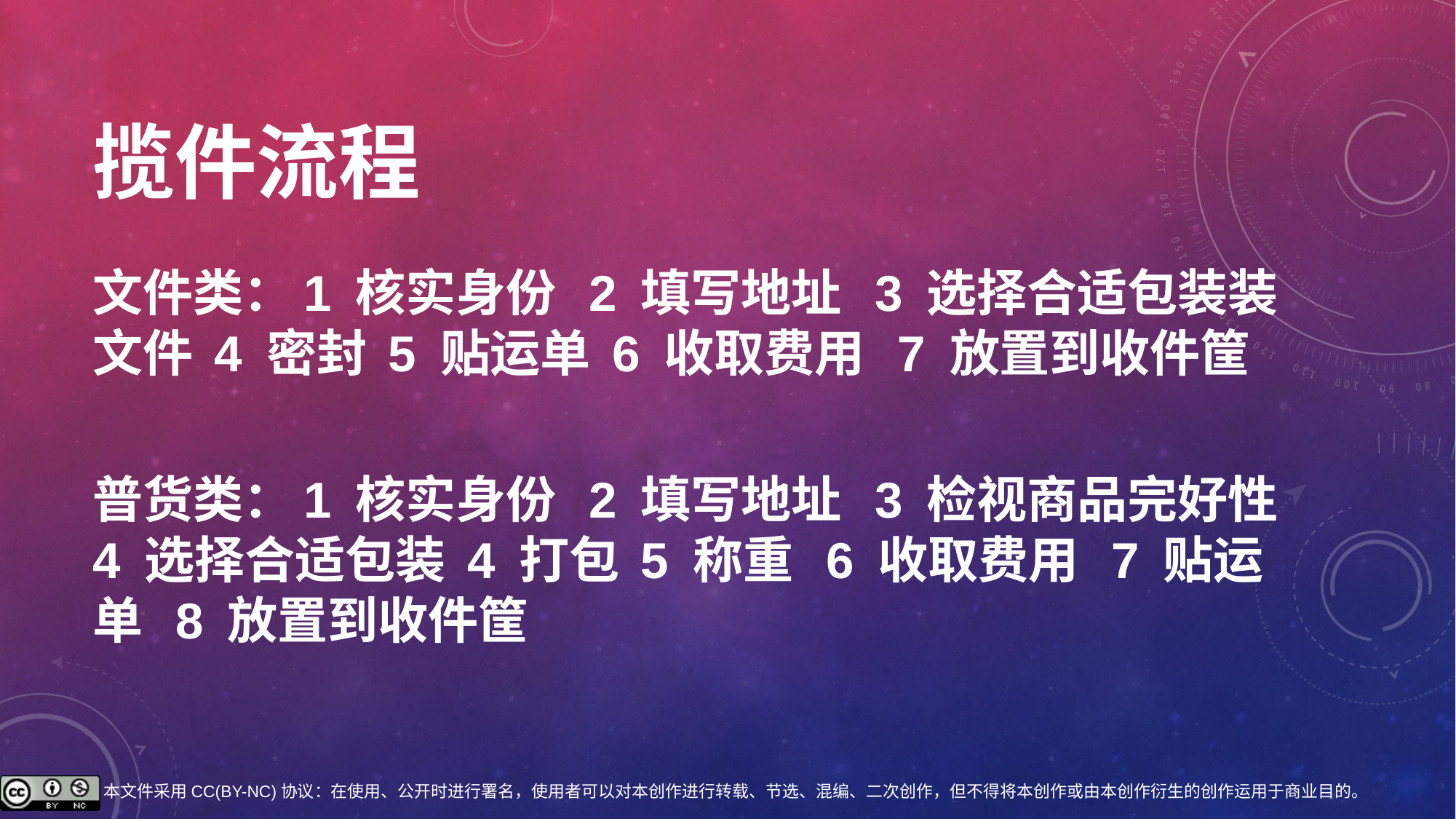

# 揽件流程
文件类：1 核实身份  2 填写地址  3 选择合适包装装文件 4 密封 5 贴运单 6 收取费用  7 放置到收件筐

普货类：1 核实身份  2 填写地址  3 检视商品完好性 4 选择合适包装 4 打包 5 称重  6 收取费用  7 贴运单  8 放置到收件筐